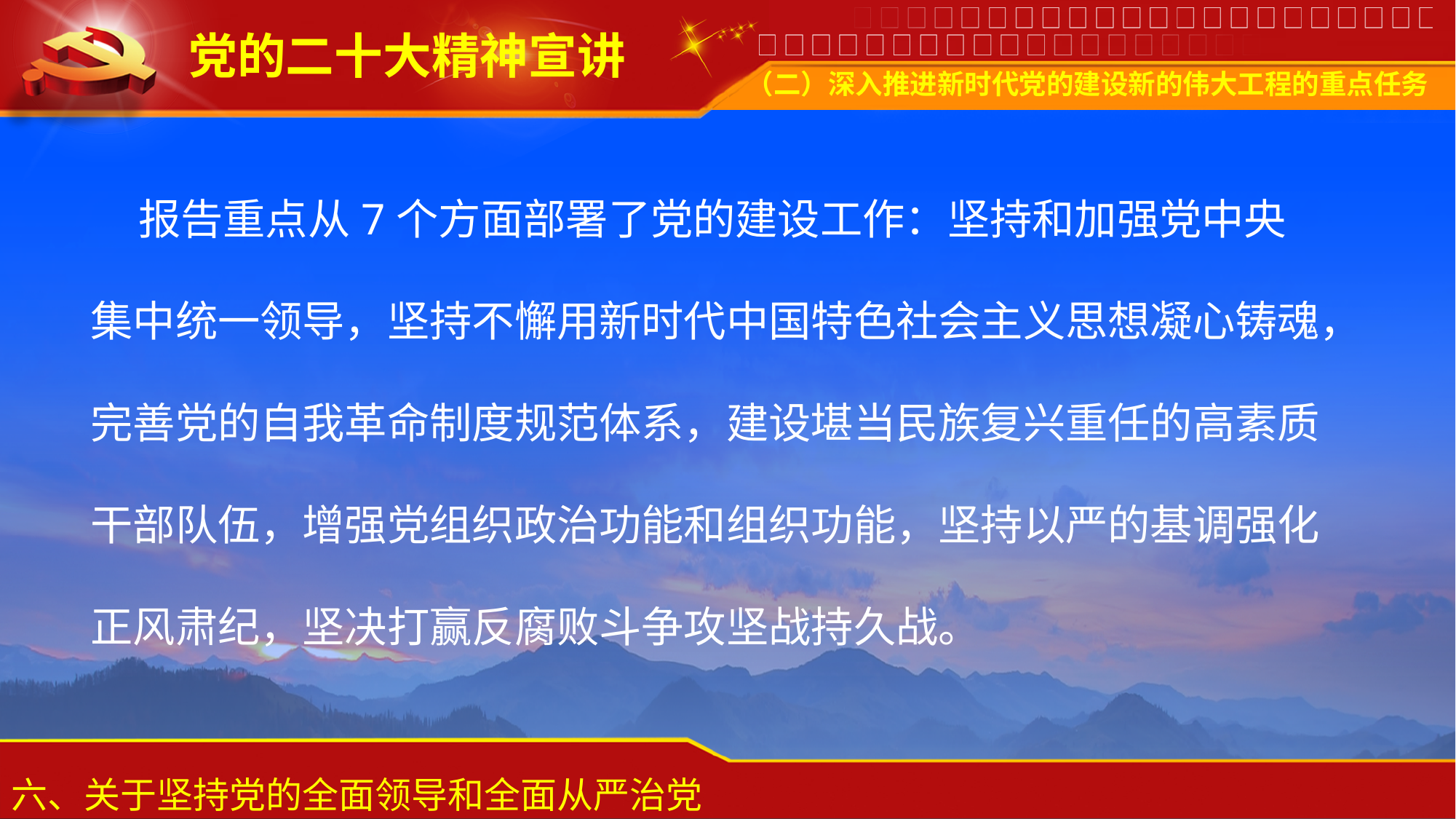

党的二十大精神宣讲
（二）深入推进新时代党的建设新的伟大工程的重点任务
    报告重点从7个方面部署了党的建设工作：坚持和加强党中央集中统一领导，坚持不懈用新时代中国特色社会主义思想凝心铸魂，完善党的自我革命制度规范体系，建设堪当民族复兴重任的高素质干部队伍，增强党组织政治功能和组织功能，坚持以严的基调强化正风肃纪，坚决打赢反腐败斗争攻坚战持久战。
六、关于坚持党的全面领导和全面从严治党